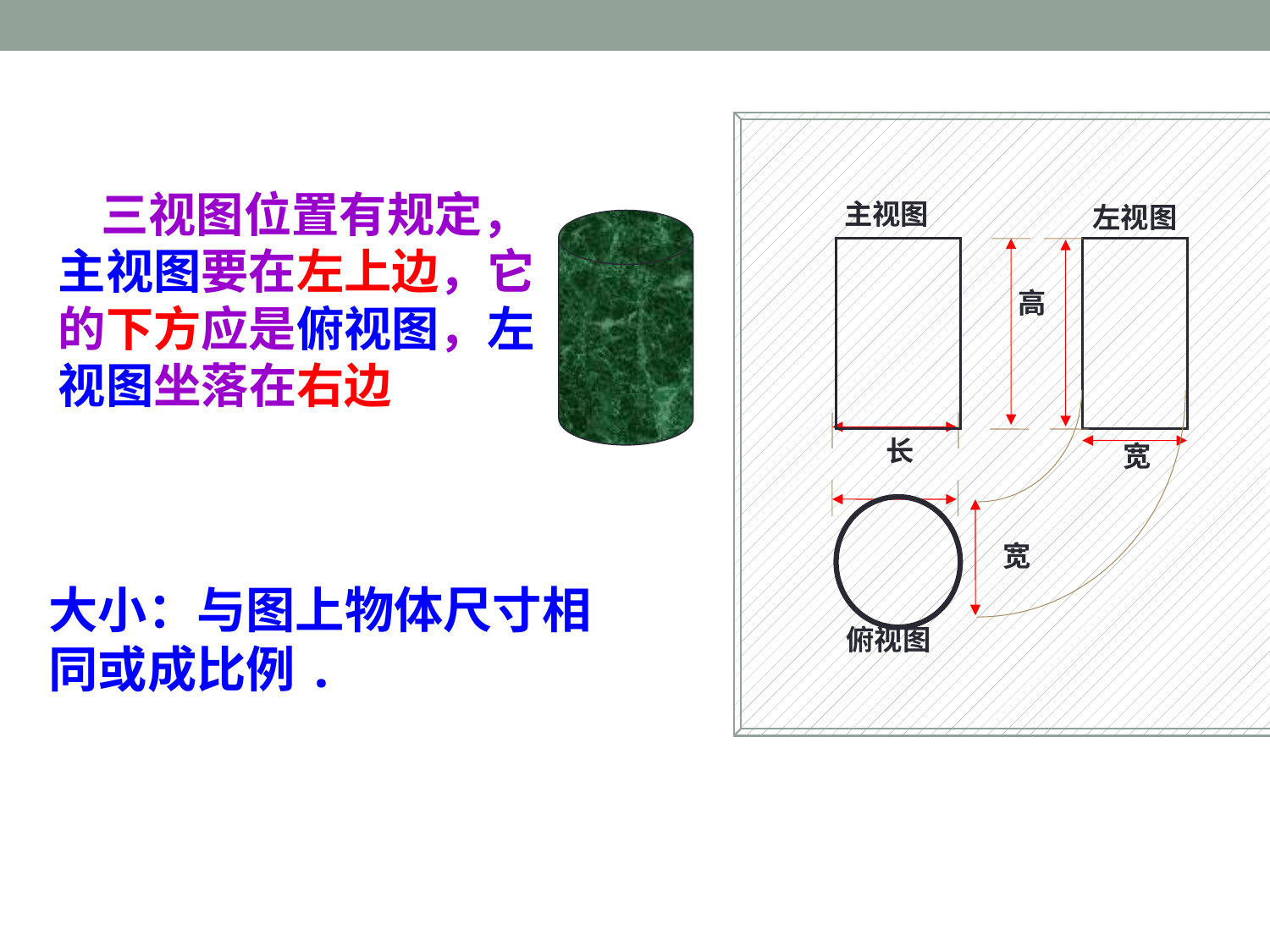

三视图位置有规定，
主视图要在左上边，它
的下方应是俯视图，左
视图坐落在右边
主视图
左视图

长

宽

俯视图

高

宽

大小：与图上物体尺寸相同或成比例.